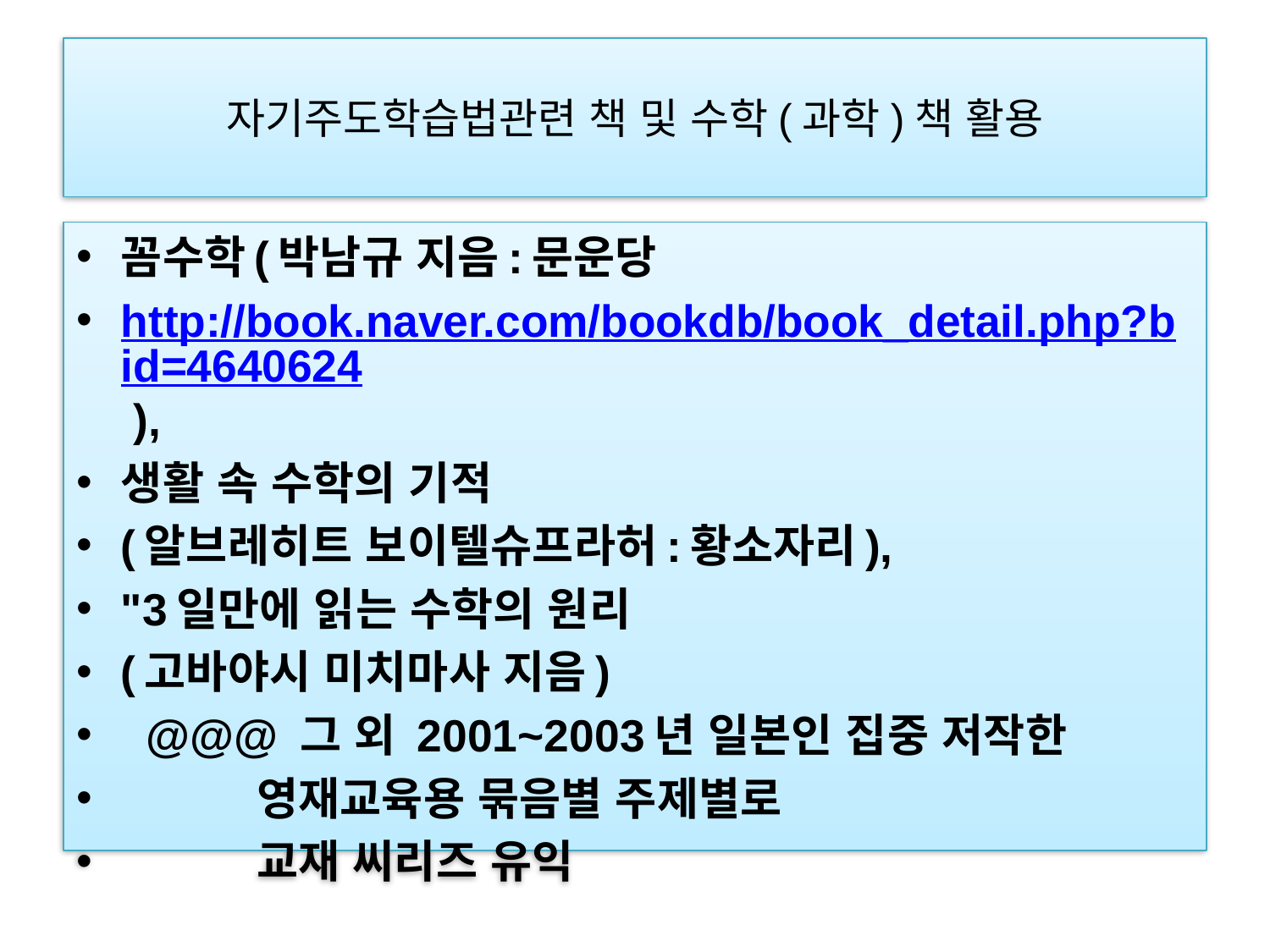

# 자기주도학습법관련 책 및 수학(과학)책 활용
꼼수학(박남규 지음:문운당
http://book.naver.com/bookdb/book_detail.php?bid=4640624 ),
생활 속 수학의 기적
(알브레히트 보이텔슈프라허:황소자리),
"3일만에 읽는 수학의 원리
(고바야시 미치마사 지음)
  @@@ 그 외 2001~2003년 일본인 집중 저작한
          영재교육용 묶음별 주제별로
          교재 씨리즈 유익